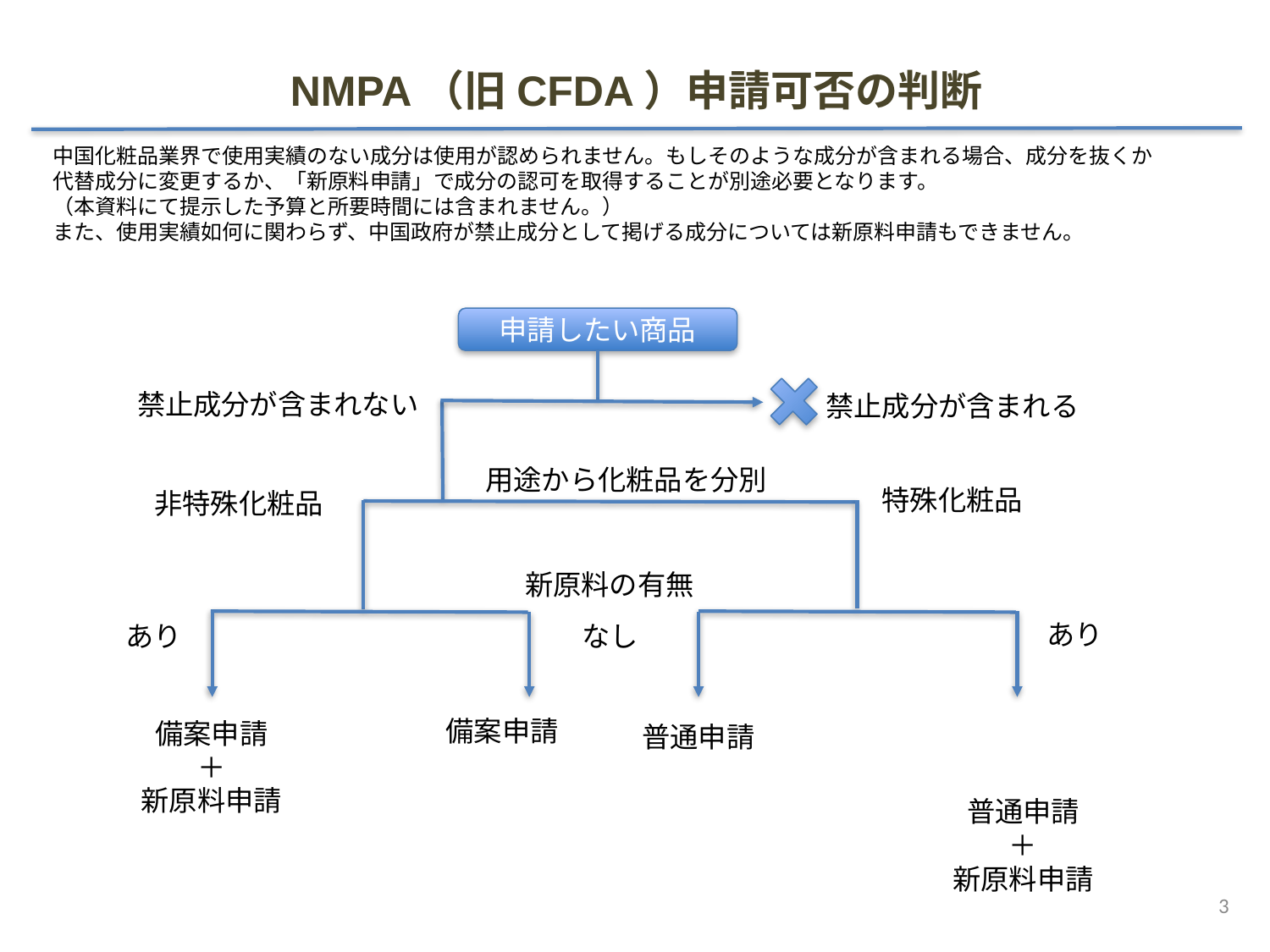

# NMPA（旧CFDA）申請可否の判断
中国化粧品業界で使用実績のない成分は使用が認められません。もしそのような成分が含まれる場合、成分を抜くか
代替成分に変更するか、「新原料申請」で成分の認可を取得することが別途必要となります。
（本資料にて提示した予算と所要時間には含まれません。）
また、使用実績如何に関わらず、中国政府が禁止成分として掲げる成分については新原料申請もできません。
申請したい商品

禁止成分が含まれない
禁止成分が含まれる
用途から化粧品を分別
特殊化粧品
非特殊化粧品
新原料の有無
あり
あり
なし
備案申請

備案申請
＋
新原料申請
普通申請
普通申請
＋
新原料申請
3